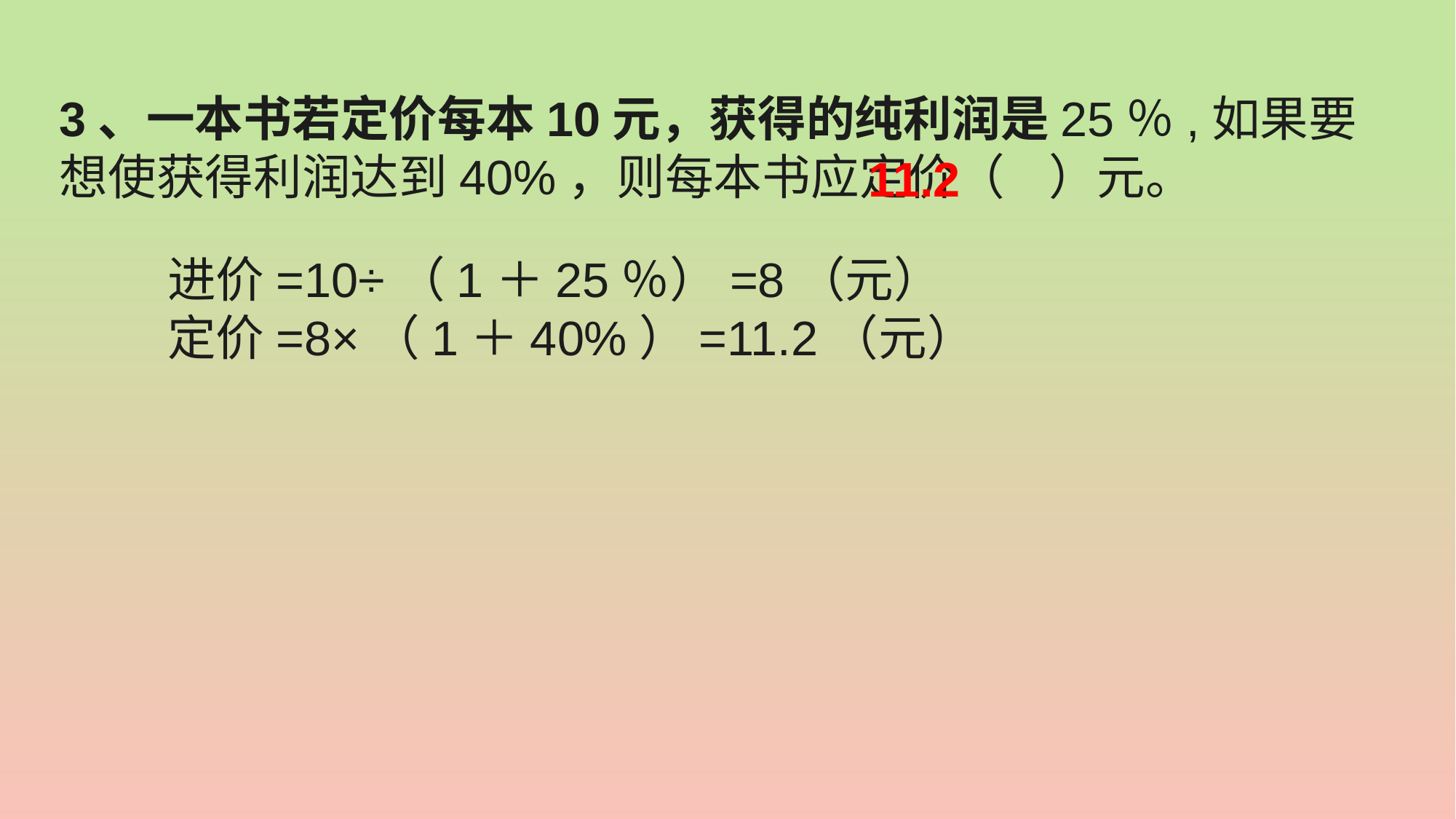

3、一本书若定价每本10元，获得的纯利润是25％,如果要想使获得利润达到40%，则每本书应定价（    ）元。
11.2
进价=10÷（1＋25％）=8（元）
定价=8×（1＋40%）=11.2（元）